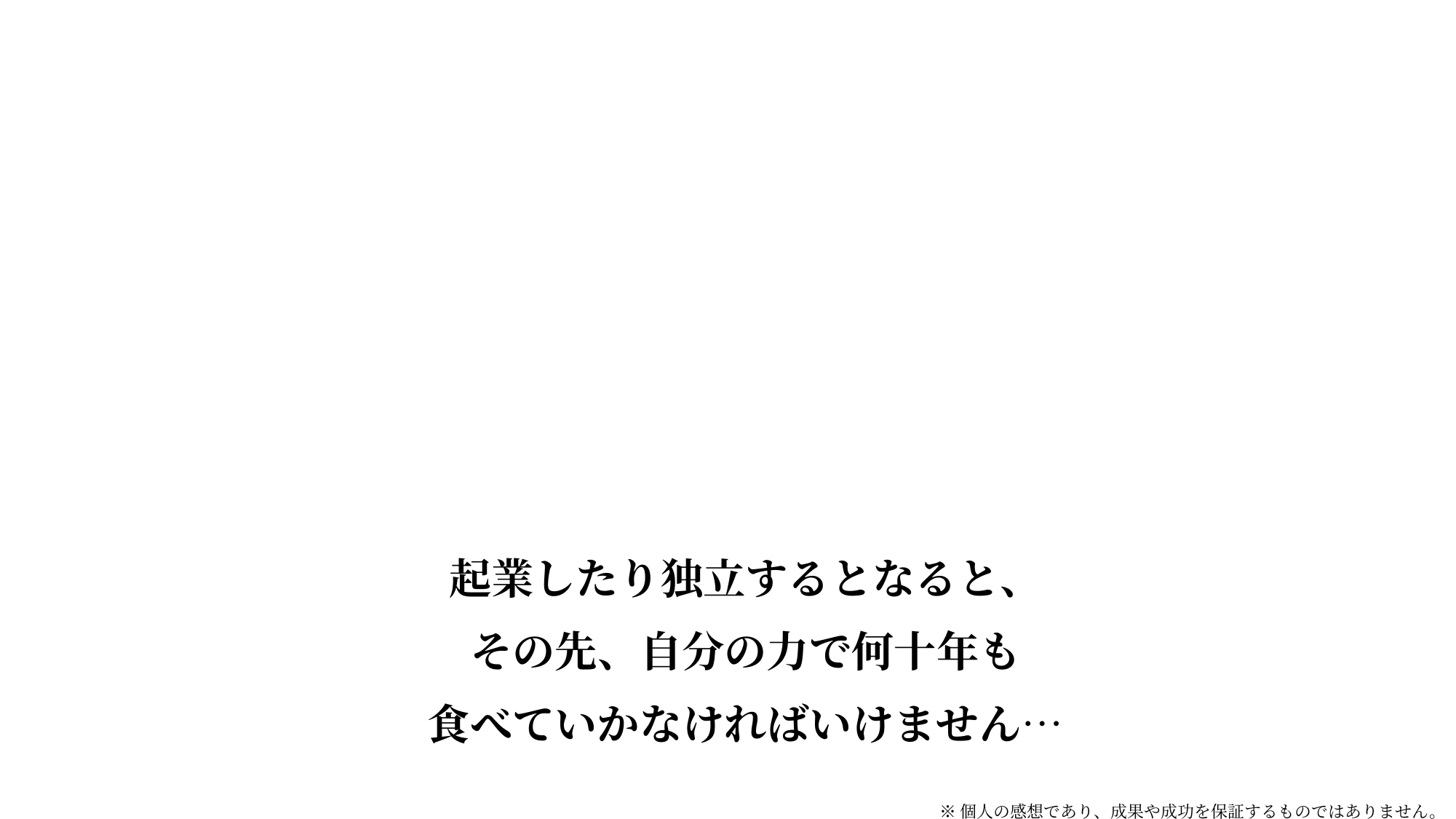

起業したり独立するとなると、
その先、自分の力で何十年も
食べていかなければいけません…
※個人の感想であり、成果や成功を保証するものではありません。